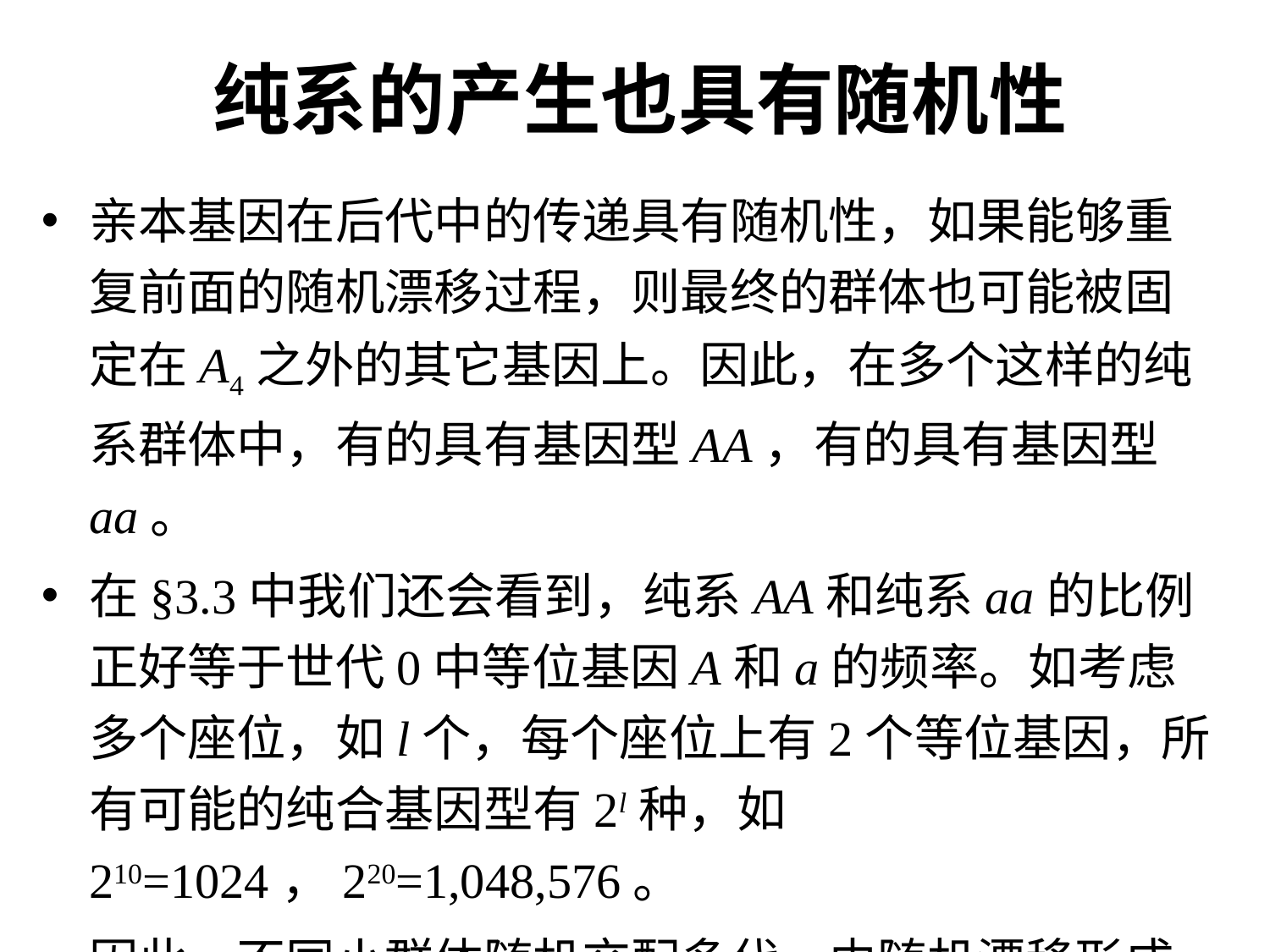

# 纯系的产生也具有随机性
亲本基因在后代中的传递具有随机性，如果能够重复前面的随机漂移过程，则最终的群体也可能被固定在A4之外的其它基因上。因此，在多个这样的纯系群体中，有的具有基因型AA，有的具有基因型aa。
在§3.3中我们还会看到，纯系AA和纯系aa的比例正好等于世代0中等位基因A和a的频率。如考虑多个座位，如l个，每个座位上有2个等位基因，所有可能的纯合基因型有2l种，如210=1024，220=1,048,576。
因此，不同小群体随机交配多代，由随机漂移形成的纯系就会具有互不相同的纯合基因型。